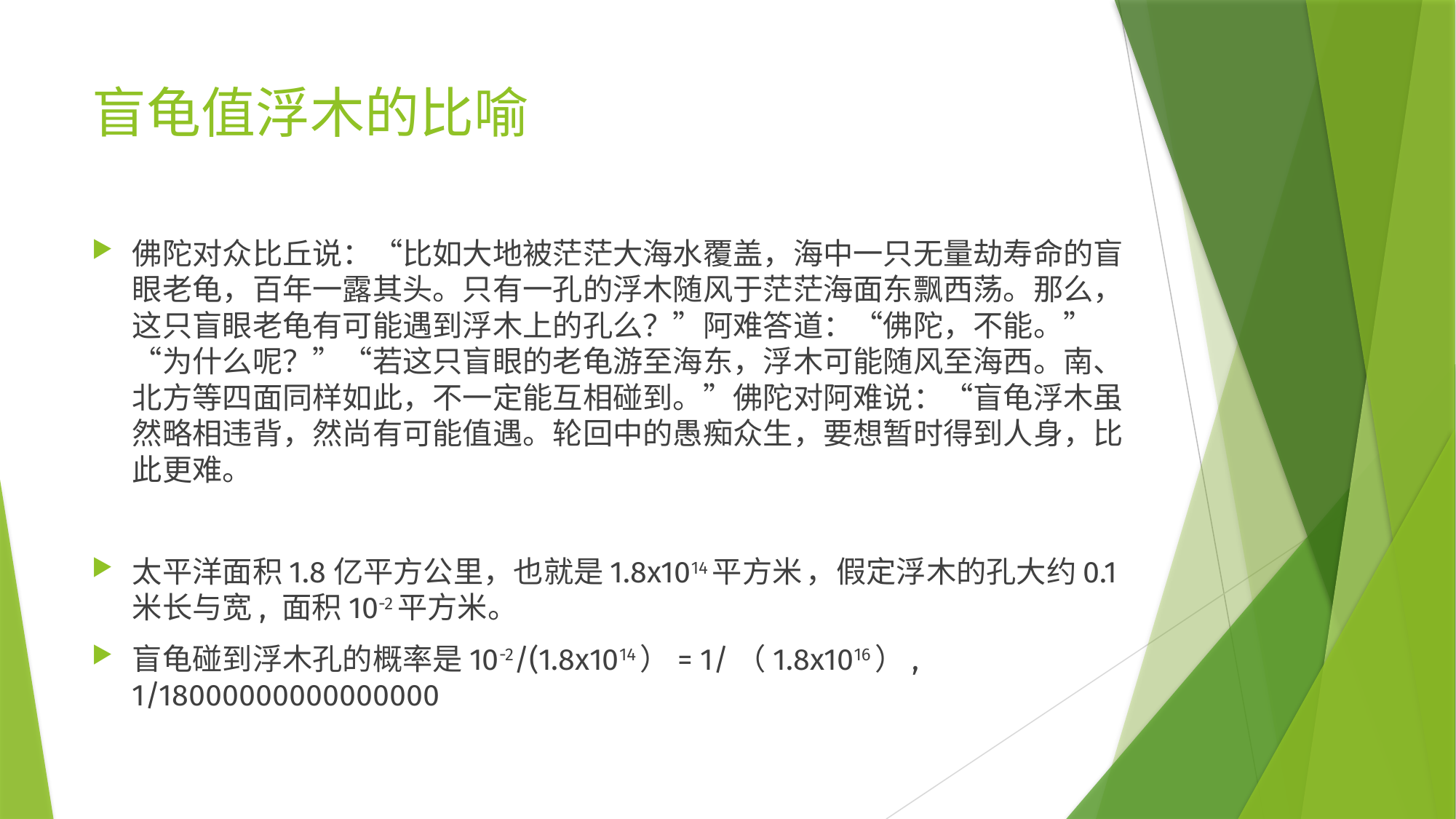

# 盲龟值浮木的比喻

佛陀对众比丘说：“比如大地被茫茫大海水覆盖，海中一只无量劫寿命的盲眼老龟，百年一露其头。只有一孔的浮木随风于茫茫海面东飘西荡。那么，这只盲眼老龟有可能遇到浮木上的孔么？”阿难答道：“佛陀，不能。”“为什么呢？”“若这只盲眼的老龟游至海东，浮木可能随风至海西。南、北方等四面同样如此，不一定能互相碰到。”佛陀对阿难说：“盲龟浮木虽然略相违背，然尚有可能值遇。轮回中的愚痴众生，要想暂时得到人身，比此更难。

太平洋面积1.8亿平方公里，也就是1.8x1014平方米 ，假定浮木的孔大约0.1米长与宽, 面积10-2平方米。
盲龟碰到浮木孔的概率是10-2/(1.8x1014）= 1/（1.8x1016）, 1/18000000000000000